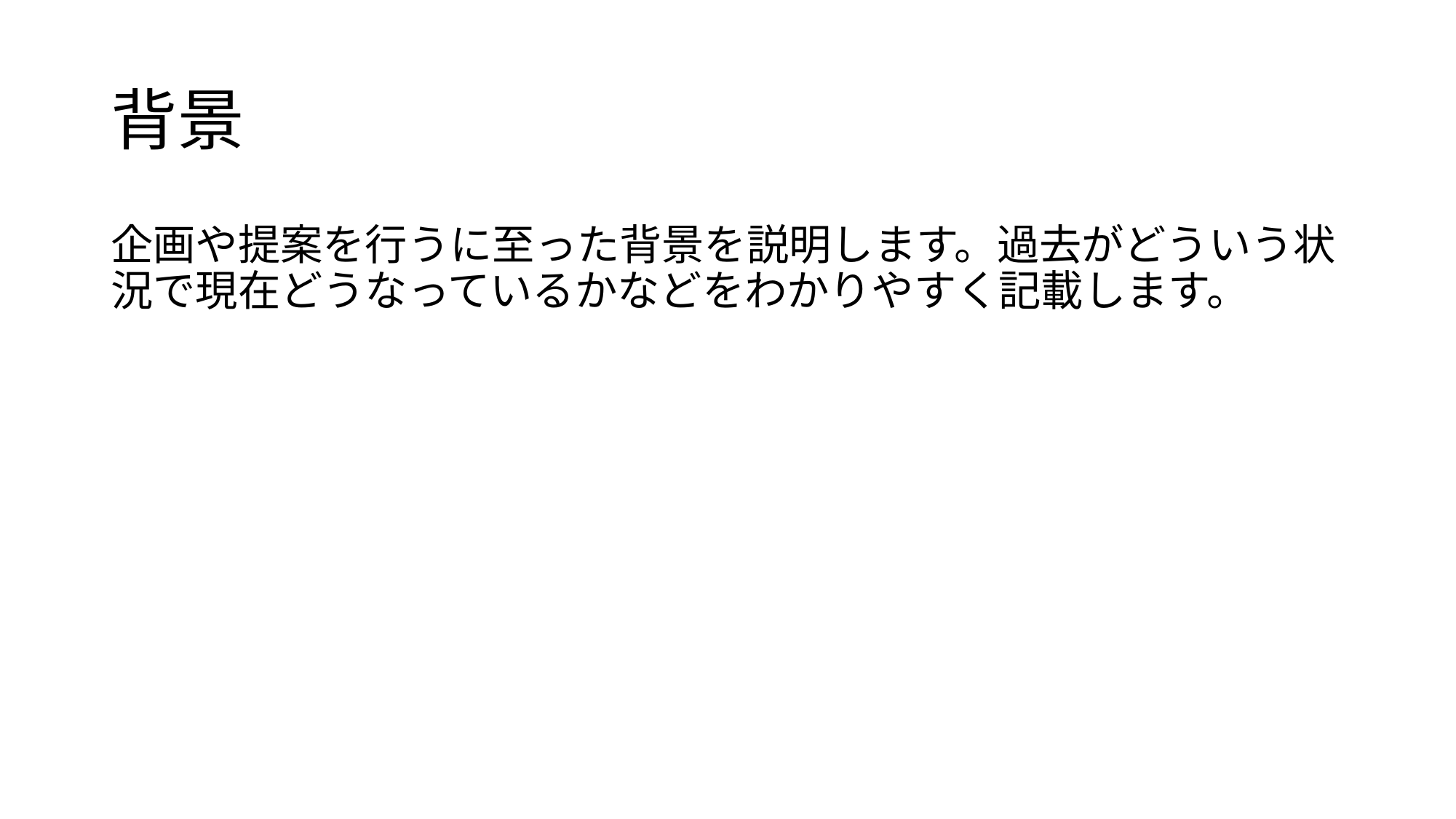

# 背景
企画や提案を行うに至った背景を説明します。過去がどういう状況で現在どうなっているかなどをわかりやすく記載します。